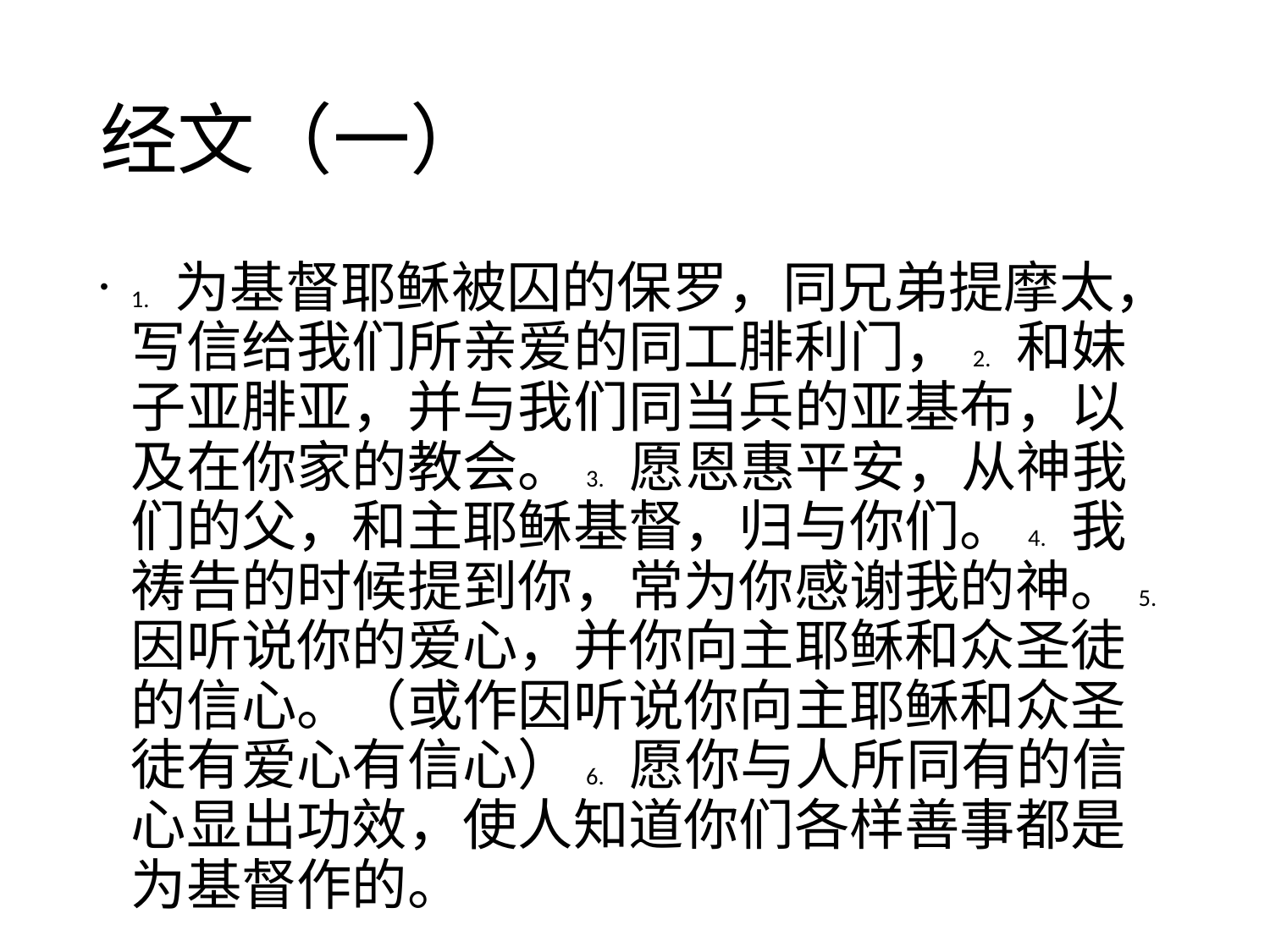

# 经文（一）
1. 为基督耶稣被囚的保罗，同兄弟提摩太，写信给我们所亲爱的同工腓利门，2. 和妹子亚腓亚，并与我们同当兵的亚基布，以及在你家的教会。3. 愿恩惠平安，从神我们的父，和主耶稣基督，归与你们。4. 我祷告的时候提到你，常为你感谢我的神。5. 因听说你的爱心，并你向主耶稣和众圣徒的信心。（或作因听说你向主耶稣和众圣徒有爱心有信心）6. 愿你与人所同有的信心显出功效，使人知道你们各样善事都是为基督作的。